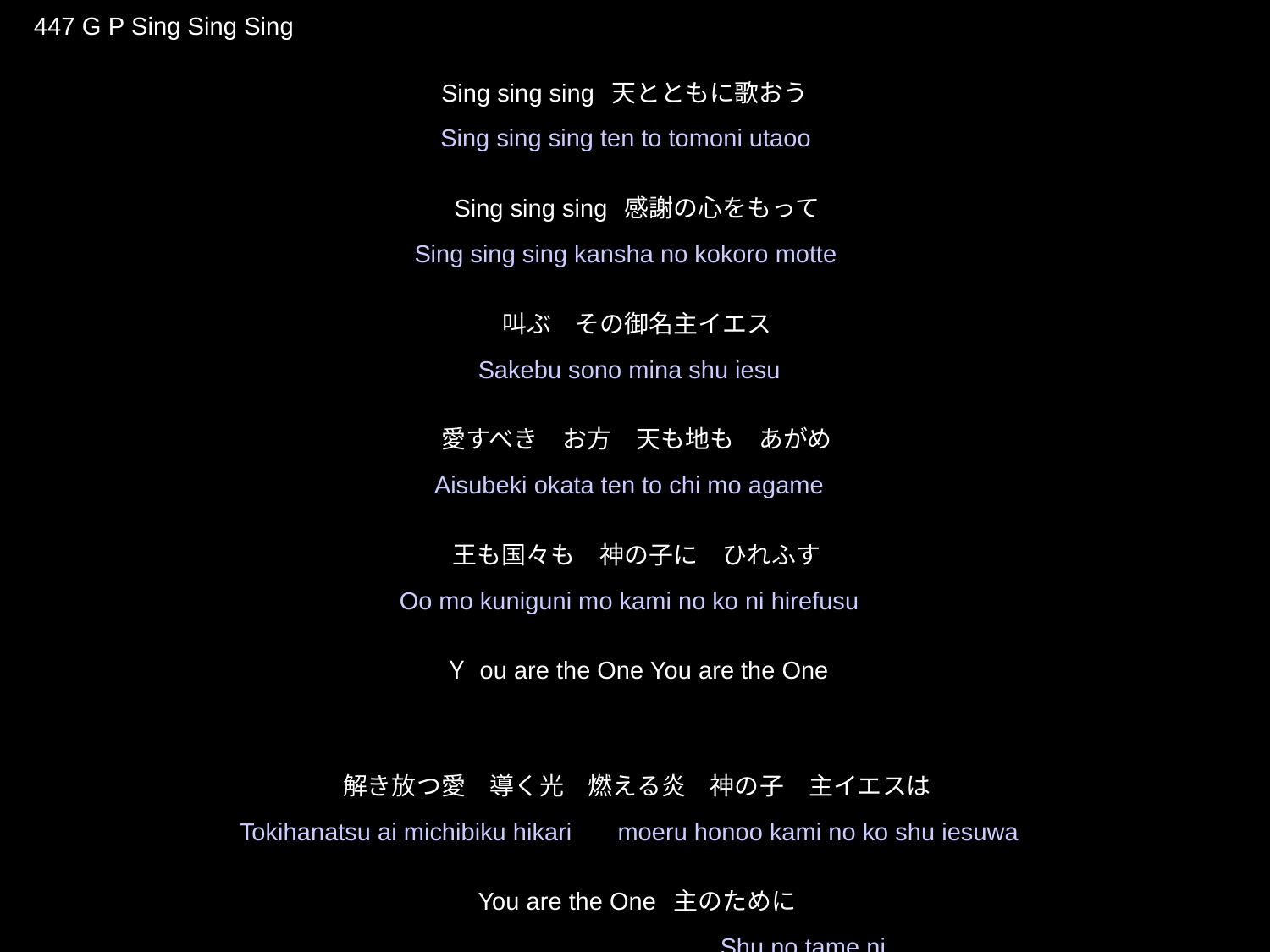

しんぐしんぐしんぐ
★P
447 G P Sing Sing Sing
Sing sing sing 天とともに歌おう

Sing sing sing 感謝の心をもって

叫ぶ　その御名主イエス

愛すべき　お方　天も地も　あがめ

王も国々も　神の子に　ひれふす

Ｙou are the One You are the One

解き放つ愛　導く光　燃える炎　神の子　主イエスは

You are the One 主のために

★５
Sing sing sing ten to tomoni utaoo

Sing sing sing kansha no kokoro motte

Sakebu sono mina shu iesu

Aisubeki okata ten to chi mo agame

Oo mo kuniguni mo kami no ko ni hirefusu

Tokihanatsu ai michibiku hikari　moeru honoo kami no ko shu iesuwa

　　　　　　　　　　　　　　Shu no tame ni